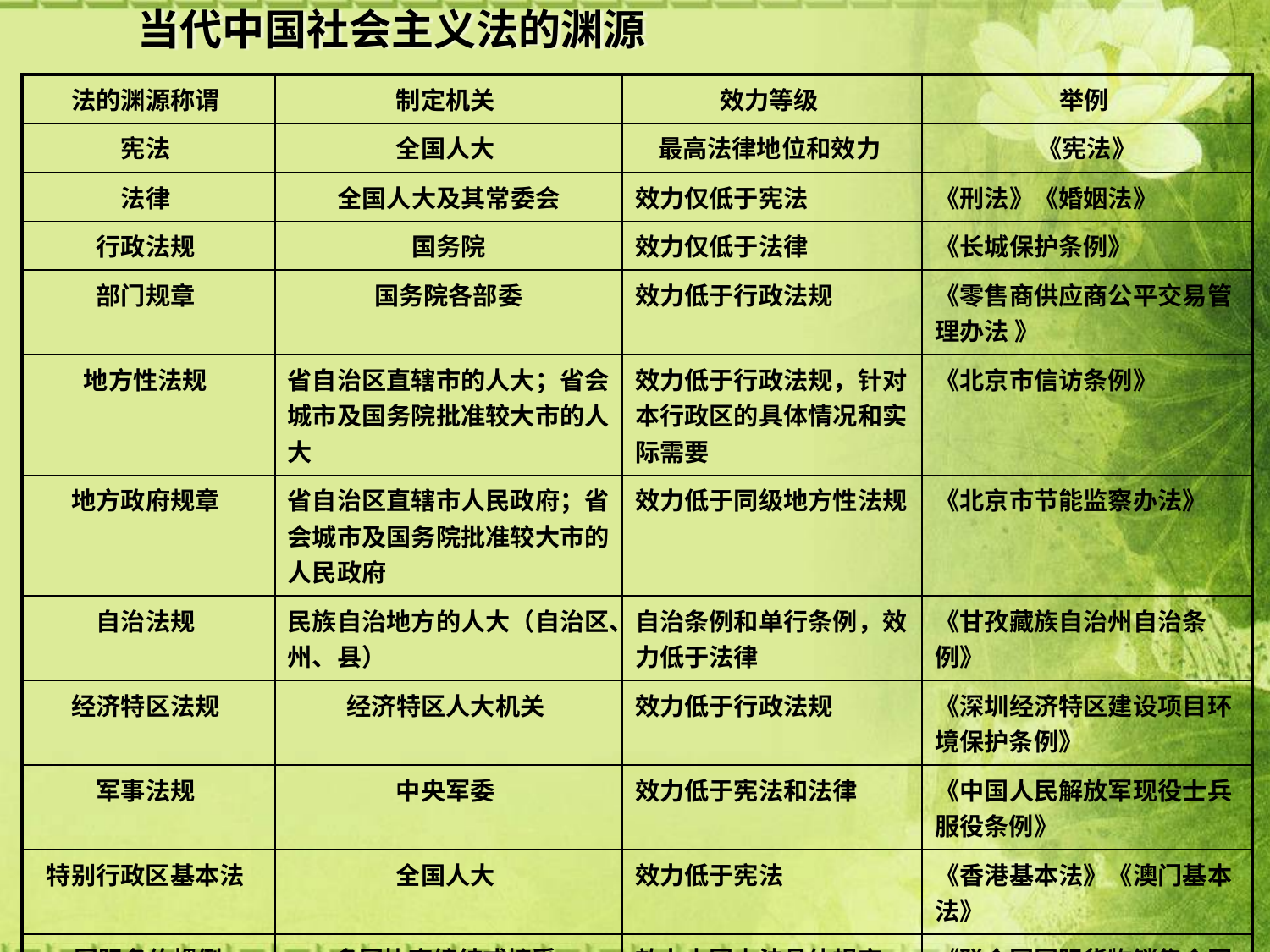

当代中国社会主义法的渊源
| 法的渊源称谓 | 制定机关 | 效力等级 | 举例 |
| --- | --- | --- | --- |
| 宪法 | 全国人大 | 最高法律地位和效力 | 《宪法》 |
| 法律 | 全国人大及其常委会 | 效力仅低于宪法 | 《刑法》《婚姻法》 |
| 行政法规 | 国务院 | 效力仅低于法律 | 《长城保护条例》 |
| 部门规章 | 国务院各部委 | 效力低于行政法规 | 《零售商供应商公平交易管理办法 》 |
| 地方性法规 | 省自治区直辖市的人大；省会城市及国务院批准较大市的人大 | 效力低于行政法规，针对本行政区的具体情况和实际需要 | 《北京市信访条例》 |
| 地方政府规章 | 省自治区直辖市人民政府；省会城市及国务院批准较大市的人民政府 | 效力低于同级地方性法规 | 《北京市节能监察办法》 |
| 自治法规 | 民族自治地方的人大（自治区、州、县） | 自治条例和单行条例，效力低于法律 | 《甘孜藏族自治州自治条例》 |
| 经济特区法规 | 经济特区人大机关 | 效力低于行政法规 | 《深圳经济特区建设项目环境保护条例》 |
| 军事法规 | 中央军委 | 效力低于宪法和法律 | 《中国人民解放军现役士兵服役条例》 |
| 特别行政区基本法 | 全国人大 | 效力低于宪法 | 《香港基本法》《澳门基本法》 |
| 国际条约惯例 | 多国协商缔结或接受 | 效力由国内法具体规定 | 《联合国国际货物销售合同公约》 |